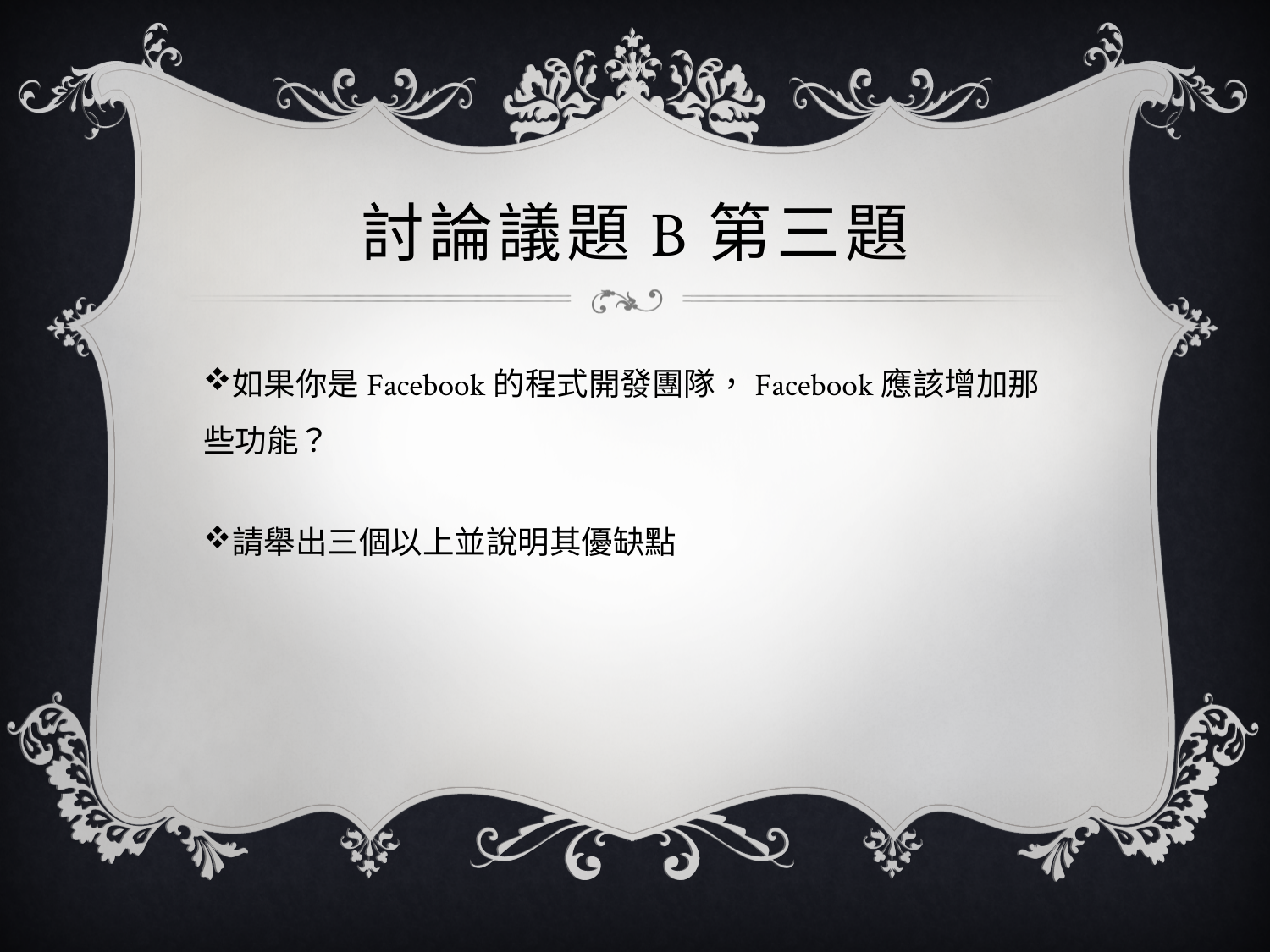

# 討論議題B第三題
如果你是Facebook的程式開發團隊，Facebook應該增加那些功能？
請舉出三個以上並說明其優缺點